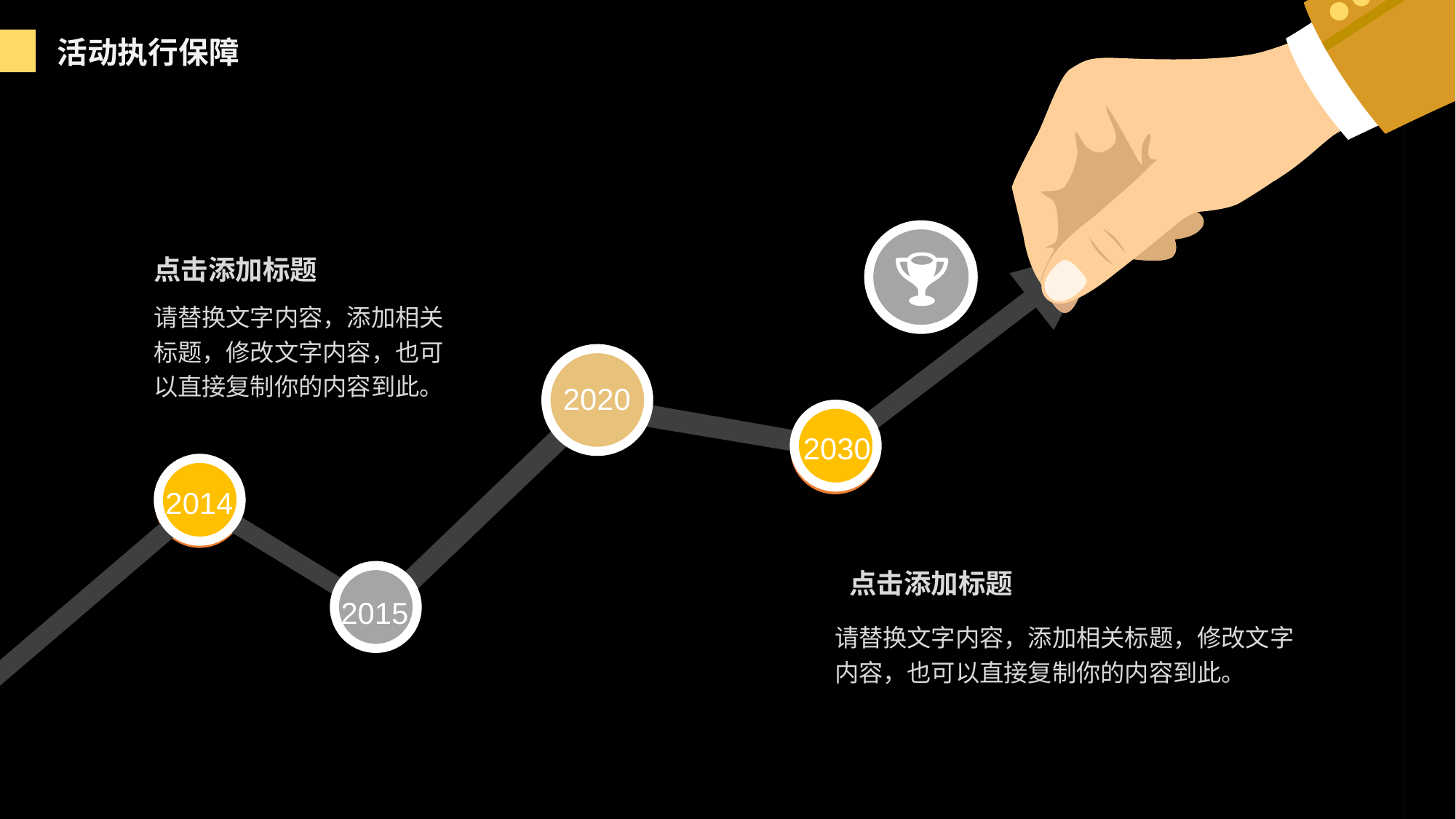

2020

2030

2014
点击添加标题
请替换文字内容，添加相关标题，修改文字内容，也可以直接复制你的内容到此。

2015
活动执行保障

点击添加标题
请替换文字内容，添加相关标题，修改文字内容，也可以直接复制你的内容到此。